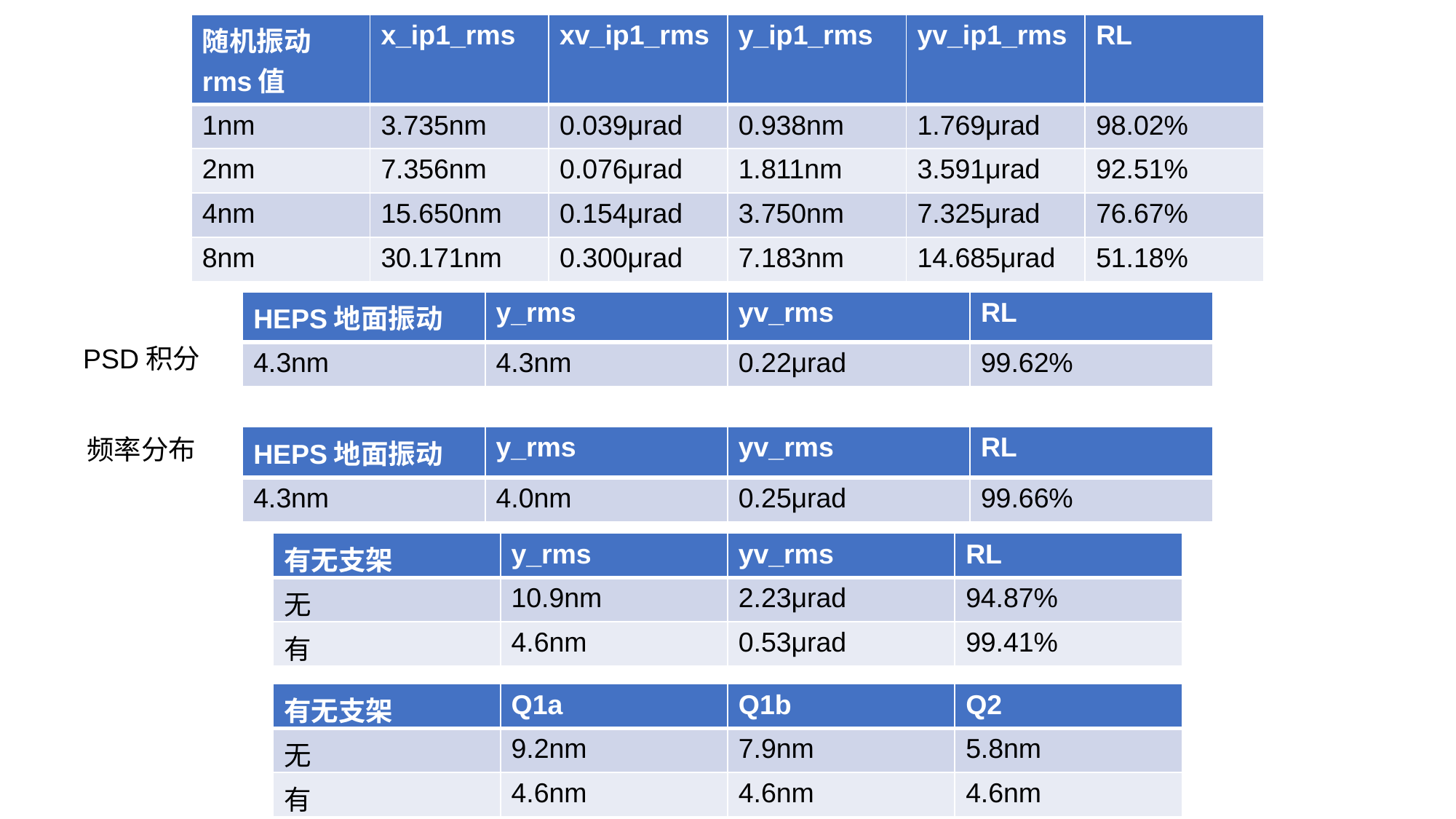

| 随机振动rms值 | x\_ip1\_rms | xv\_ip1\_rms | y\_ip1\_rms | yv\_ip1\_rms | RL |
| --- | --- | --- | --- | --- | --- |
| 1nm | 3.735nm | 0.039μrad | 0.938nm | 1.769μrad | 98.02% |
| 2nm | 7.356nm | 0.076μrad | 1.811nm | 3.591μrad | 92.51% |
| 4nm | 15.650nm | 0.154μrad | 3.750nm | 7.325μrad | 76.67% |
| 8nm | 30.171nm | 0.300μrad | 7.183nm | 14.685μrad | 51.18% |
| HEPS地面振动 | y\_rms | yv\_rms | RL |
| --- | --- | --- | --- |
| 4.3nm | 4.3nm | 0.22μrad | 99.62% |
PSD积分
| HEPS地面振动 | y\_rms | yv\_rms | RL |
| --- | --- | --- | --- |
| 4.3nm | 4.0nm | 0.25μrad | 99.66% |
频率分布
| 有无支架 | y\_rms | yv\_rms | RL |
| --- | --- | --- | --- |
| 无 | 10.9nm | 2.23μrad | 94.87% |
| 有 | 4.6nm | 0.53μrad | 99.41% |
| 有无支架 | Q1a | Q1b | Q2 |
| --- | --- | --- | --- |
| 无 | 9.2nm | 7.9nm | 5.8nm |
| 有 | 4.6nm | 4.6nm | 4.6nm |